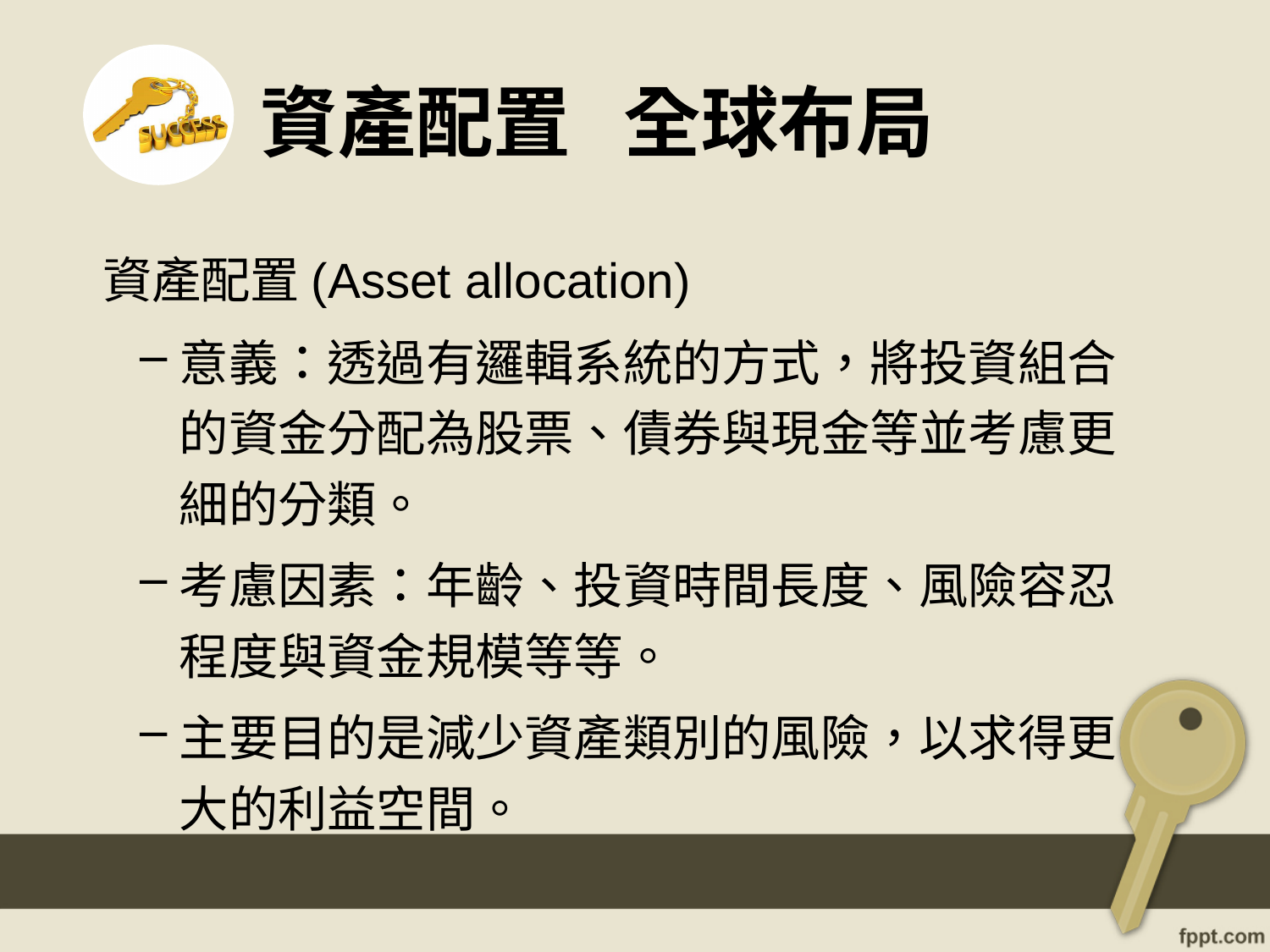

# 資產配置   全球布局
 資產配置(Asset allocation)
意義：透過有邏輯系統的方式，將投資組合的資金分配為股票、債券與現金等並考慮更細的分類。
考慮因素：年齡、投資時間長度、風險容忍程度與資金規模等等。
主要目的是減少資產類別的風險，以求得更大的利益空間。